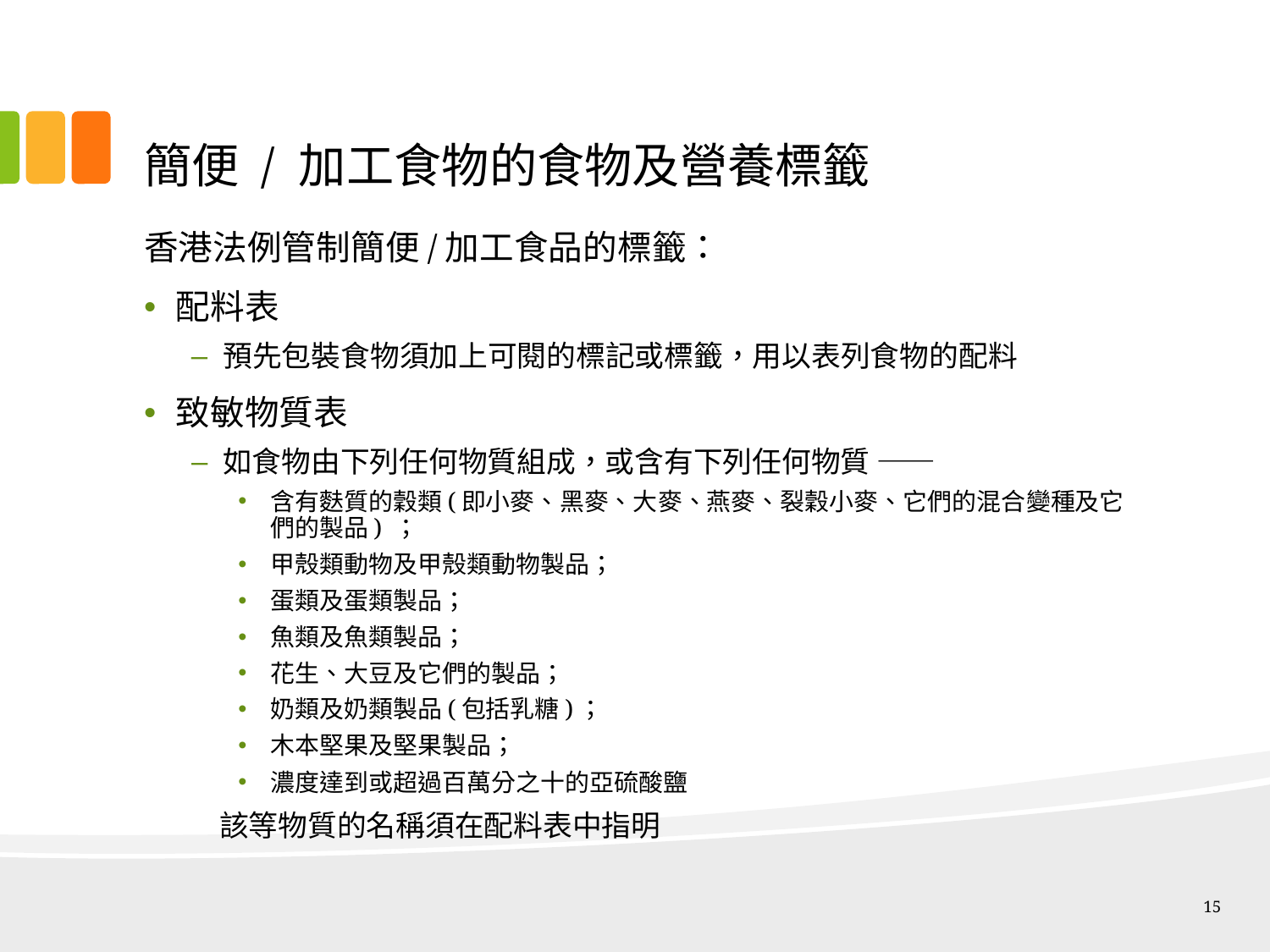

# 簡便 / 加工食物的食物及營養標籤
香港法例管制簡便/加工食品的標籤：
配料表
預先包裝食物須加上可閱的標記或標籤，用以表列食物的配料
致敏物質表
如食物由下列任何物質組成，或含有下列任何物質 ——
含有麩質的穀類(即小麥、黑麥、大麥、燕麥、裂穀小麥、它們的混合變種及它們的製品) ；
甲殼類動物及甲殼類動物製品；
蛋類及蛋類製品；
魚類及魚類製品；
花生、大豆及它們的製品；
奶類及奶類製品(包括乳糖)；
木本堅果及堅果製品；
濃度達到或超過百萬分之十的亞硫酸鹽
該等物質的名稱須在配料表中指明

15